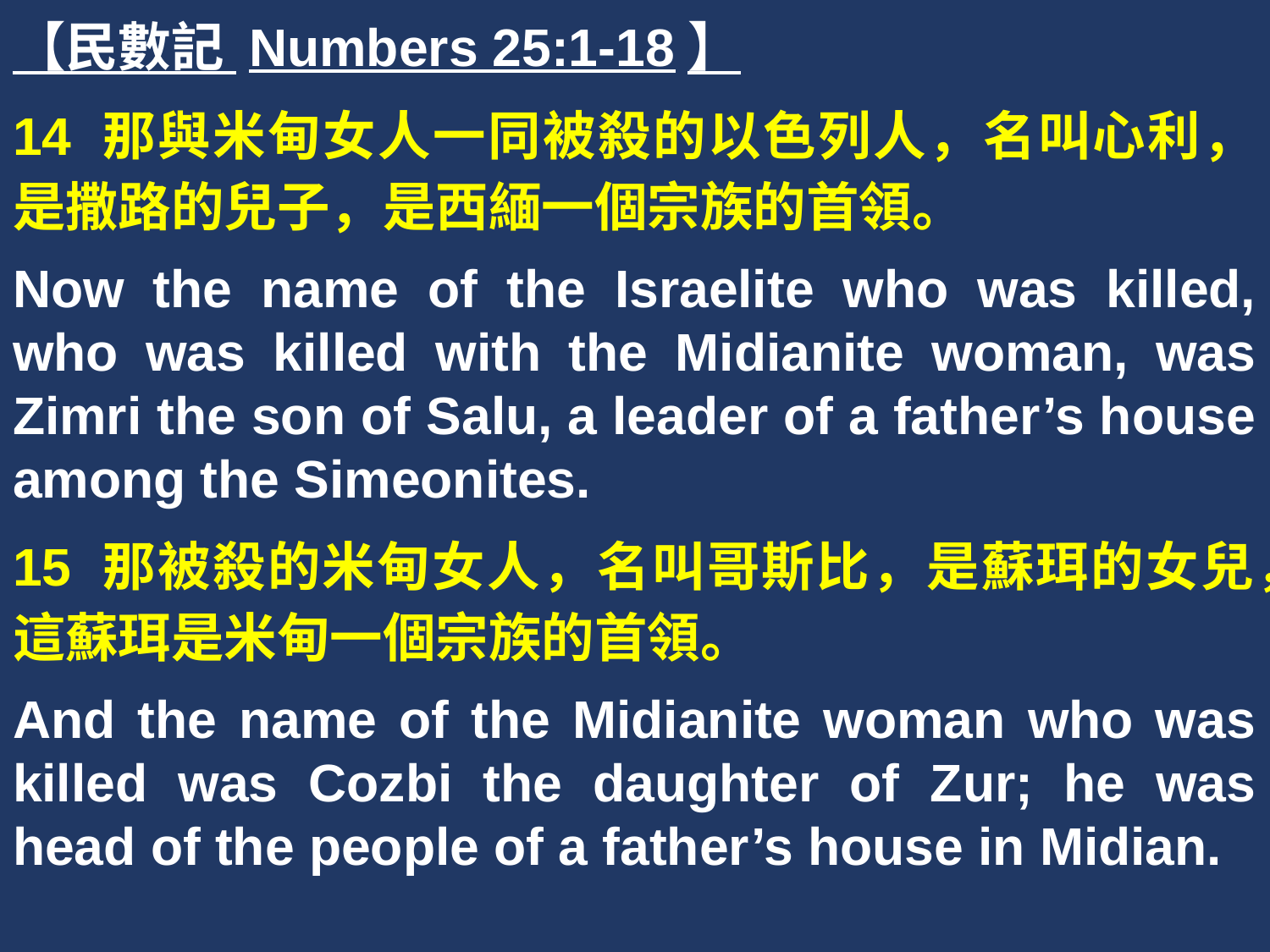

【民數記 Numbers 25:1-18】
14 那與米甸女人一同被殺的以色列人，名叫心利，是撒路的兒子，是西緬一個宗族的首領。
Now the name of the Israelite who was killed, who was killed with the Midianite woman, was Zimri the son of Salu, a leader of a father’s house among the Simeonites.
15 那被殺的米甸女人，名叫哥斯比，是蘇珥的女兒，這蘇珥是米甸一個宗族的首領。
And the name of the Midianite woman who was killed was Cozbi the daughter of Zur; he was head of the people of a father’s house in Midian.